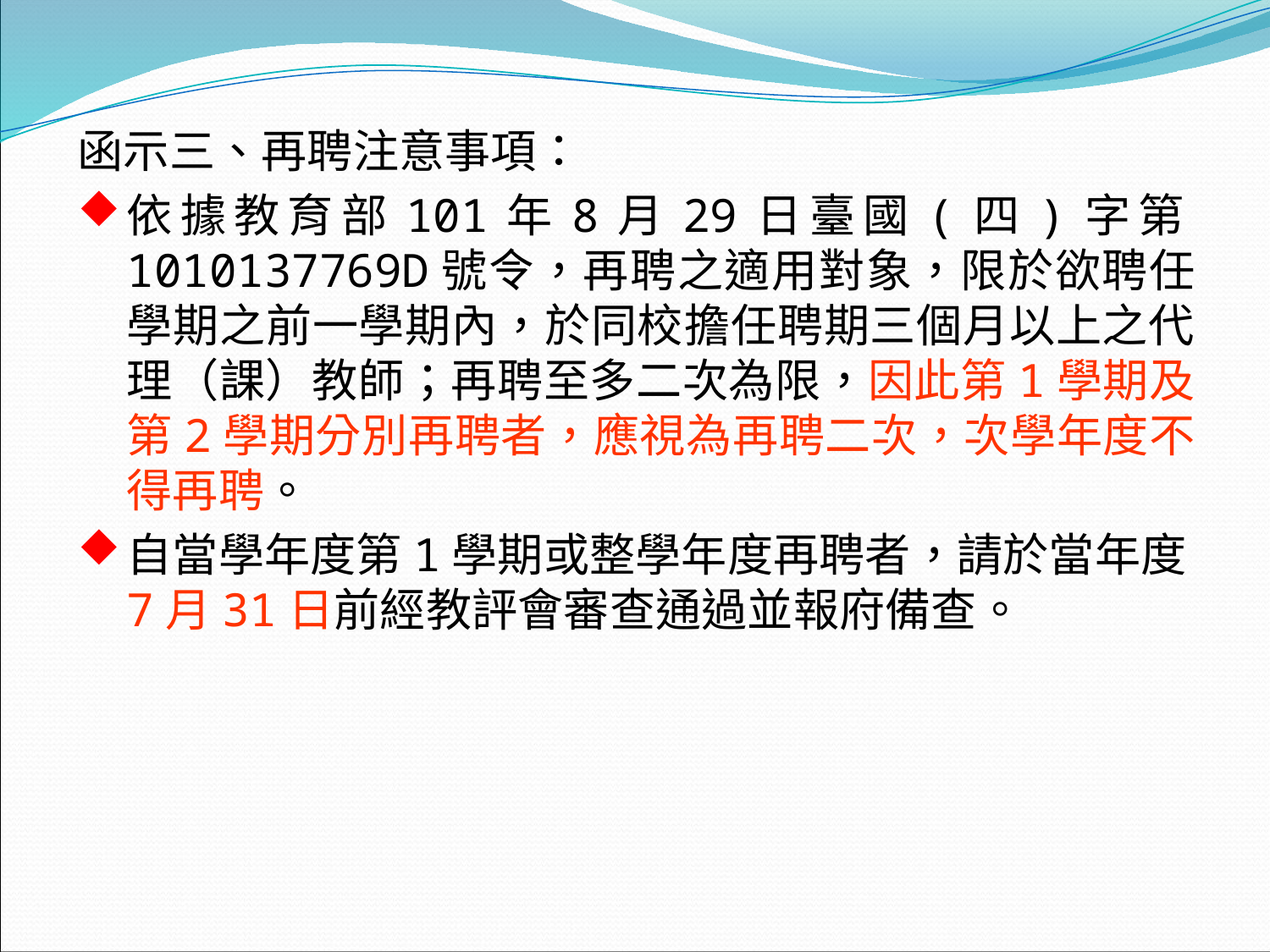

函示三、再聘注意事項：
依據教育部101年8月29日臺國(四)字第1010137769D號令，再聘之適用對象，限於欲聘任學期之前一學期內，於同校擔任聘期三個月以上之代理（課）教師；再聘至多二次為限，因此第1學期及第2學期分別再聘者，應視為再聘二次，次學年度不得再聘。
自當學年度第1學期或整學年度再聘者，請於當年度7月31日前經教評會審查通過並報府備查。